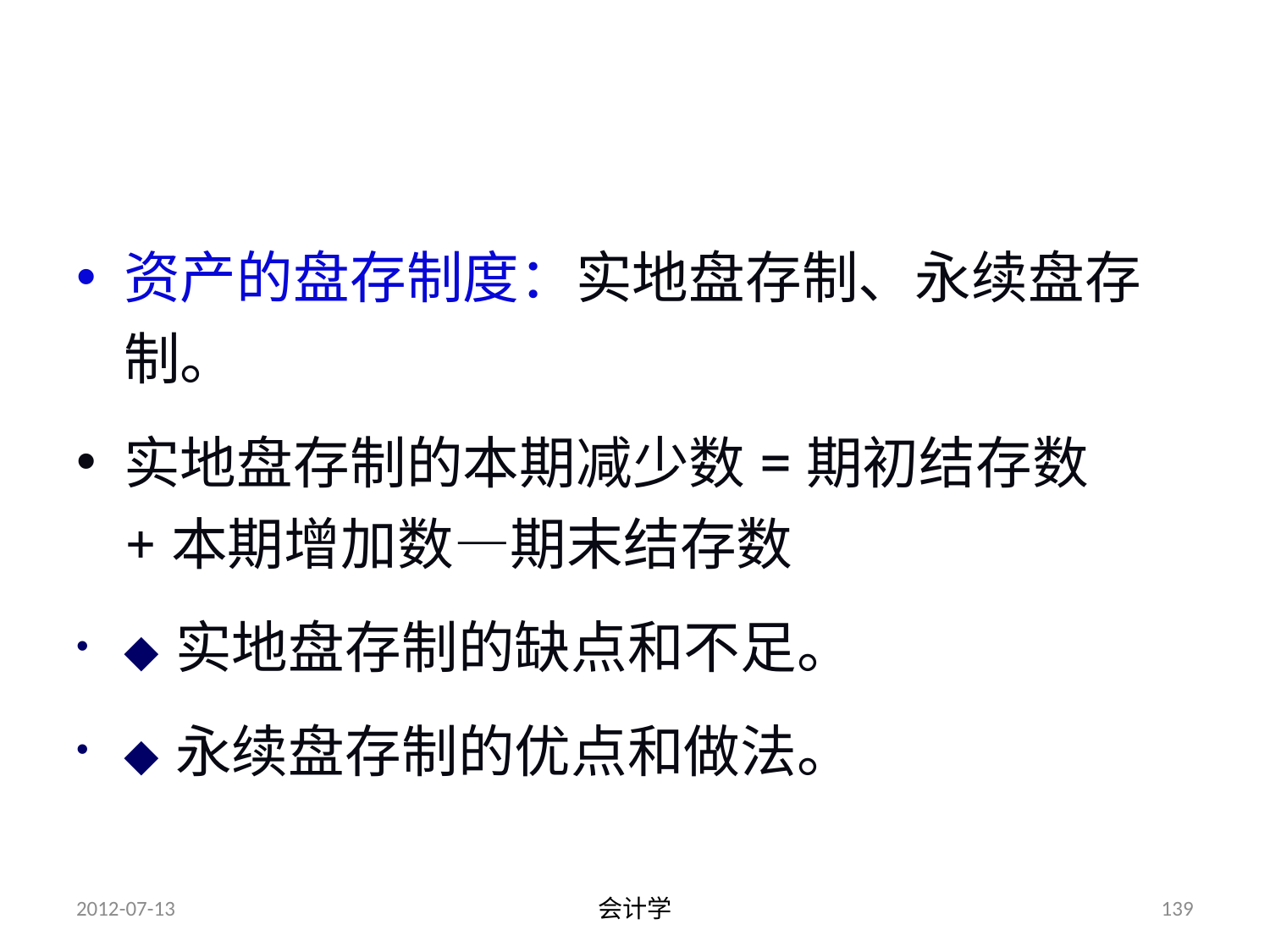

资产的盘存制度：实地盘存制、永续盘存制。
实地盘存制的本期减少数=期初结存数+本期增加数―期末结存数
◆ 实地盘存制的缺点和不足。
◆ 永续盘存制的优点和做法。
2012-07-13
会计学
139